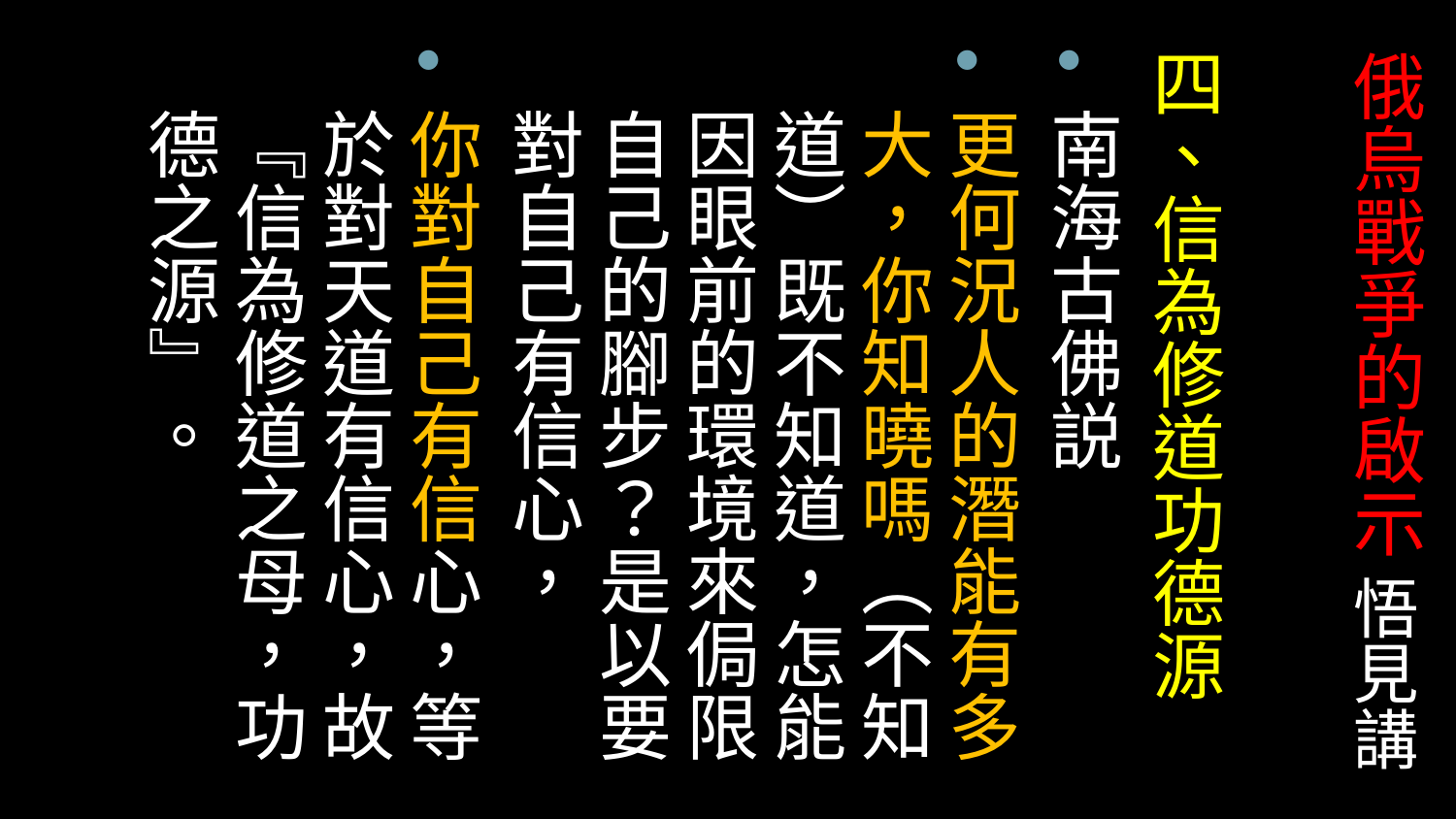

四、信為修道功德源
南海古佛説
更何況人的潛能有多大，你知曉嗎（不知道）既不知道，怎能因眼前的環境來侷限自己的腳步？是以要對自己有信心，
你對自己有信心，等於對天道有信心，故『信為修道之母，功德之源』。

# 俄烏戰爭的啟示 悟見講